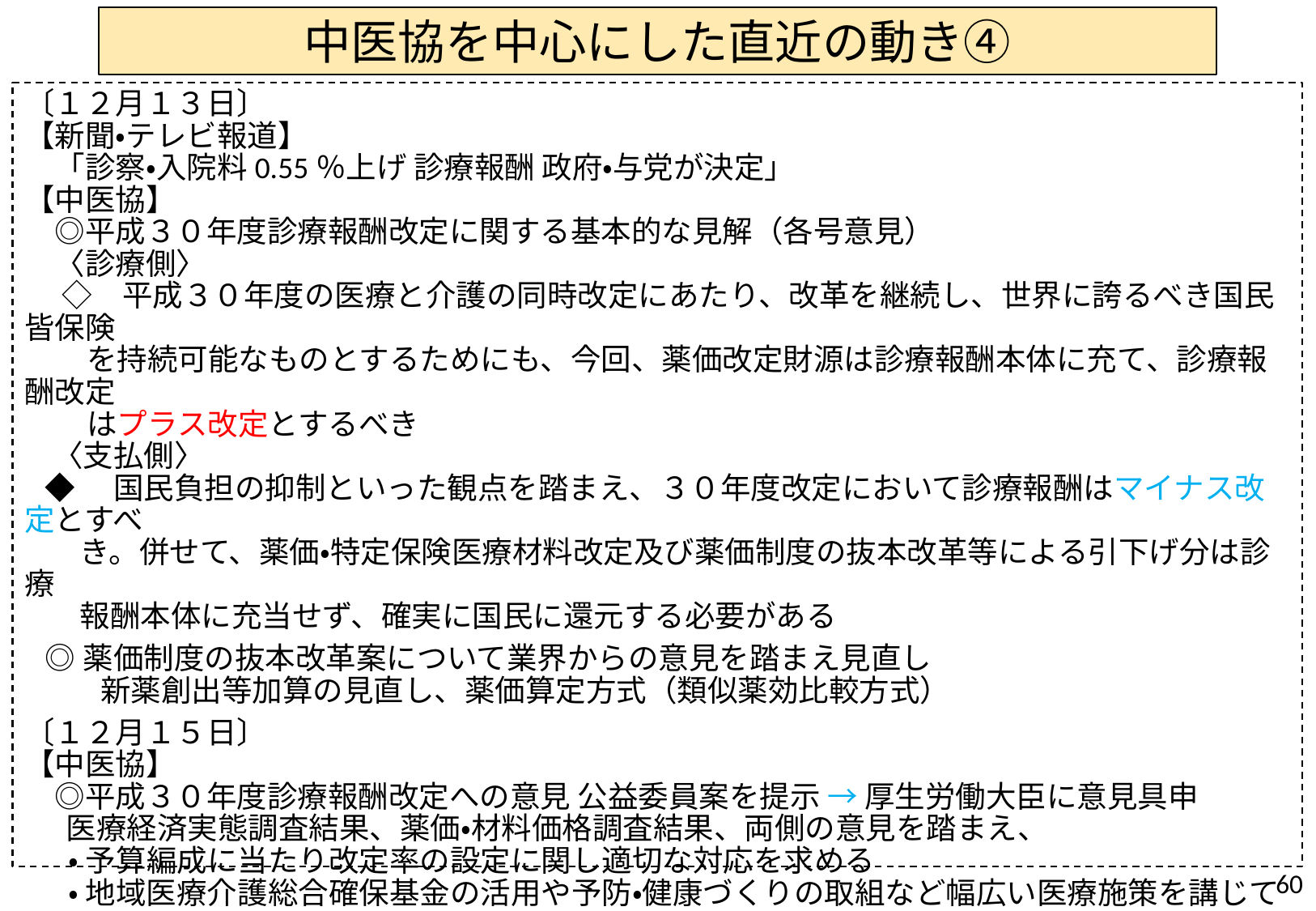

中医協を中心にした直近の動き④
〔１２月１３日〕
【新聞・テレビ報道】
　「診察・入院料0.55％上げ 診療報酬 政府・与党が決定」
【中医協】
　◎平成３０年度診療報酬改定に関する基本的な見解（各号意見）
　〈診療側〉
　 ◇　平成３０年度の医療と介護の同時改定にあたり、改革を継続し、世界に誇るべき国民皆保険
        を持続可能なものとするためにも、今回、薬価改定財源は診療報酬本体に充て、診療報酬改定
        はプラス改定とするべき
   〈支払側〉
   ◆　国民負担の抑制といった観点を踏まえ、３０年度改定において診療報酬はマイナス改定とすべ
       き。併せて、薬価・特定保険医療材料改定及び薬価制度の抜本改革等による引下げ分は診療
       報酬本体に充当せず、確実に国民に還元する必要がある
   ◎薬価制度の抜本改革案について業界からの意見を踏まえ見直し
          新薬創出等加算の見直し、薬価算定方式（類似薬効比較方式）
〔１２月１５日〕
【中医協】
　◎平成３０年度診療報酬改定への意見 公益委員案を提示 → 厚生労働大臣に意見具申
     医療経済実態調査結果、薬価・材料価格調査結果、両側の意見を踏まえ、
　  ・ 予算編成に当たり改定率の設定に関し適切な対応を求める
　  ・ 地域医療介護総合確保基金の活用や予防・健康づくりの取組など幅広い医療施策を講じていく
       必要があり、この点も十分な配慮が行われるよう望む
　◎平成３０年度保険医療材料制度改革の骨子（案）
60